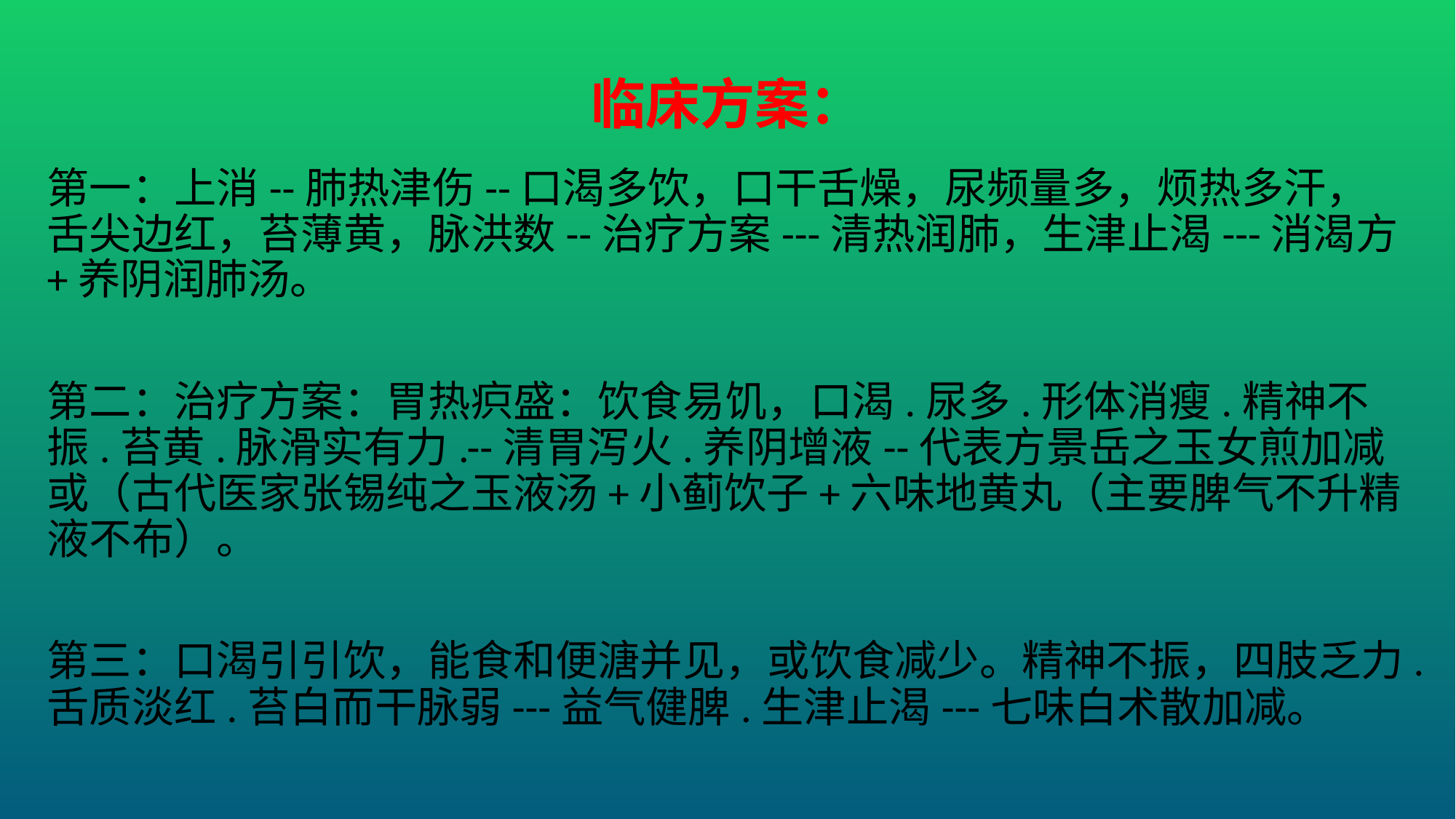

临床方案：
第一：上消--肺热津伤--口渴多饮，口干舌燥，尿频量多，烦热多汗，舌尖边红，苔薄黄，脉洪数--治疗方案---清热润肺，生津止渴---消渴方+养阴润肺汤。

第二：治疗方案：胃热疻盛：饮食易饥，口渴.尿多.形体消瘦.精神不振.苔黄.脉滑实有力.--清胃泻火.养阴增液--代表方景岳之玉女煎加减或（古代医家张锡纯之玉液汤+小蓟饮子+六味地黄丸（主要脾气不升精液不布）。

第三：口渴引引饮，能食和便溏并见，或饮食减少。精神不振，四肢乏力.舌质淡红.苔白而干脉弱---益气健脾.生津止渴---七味白术散加减。